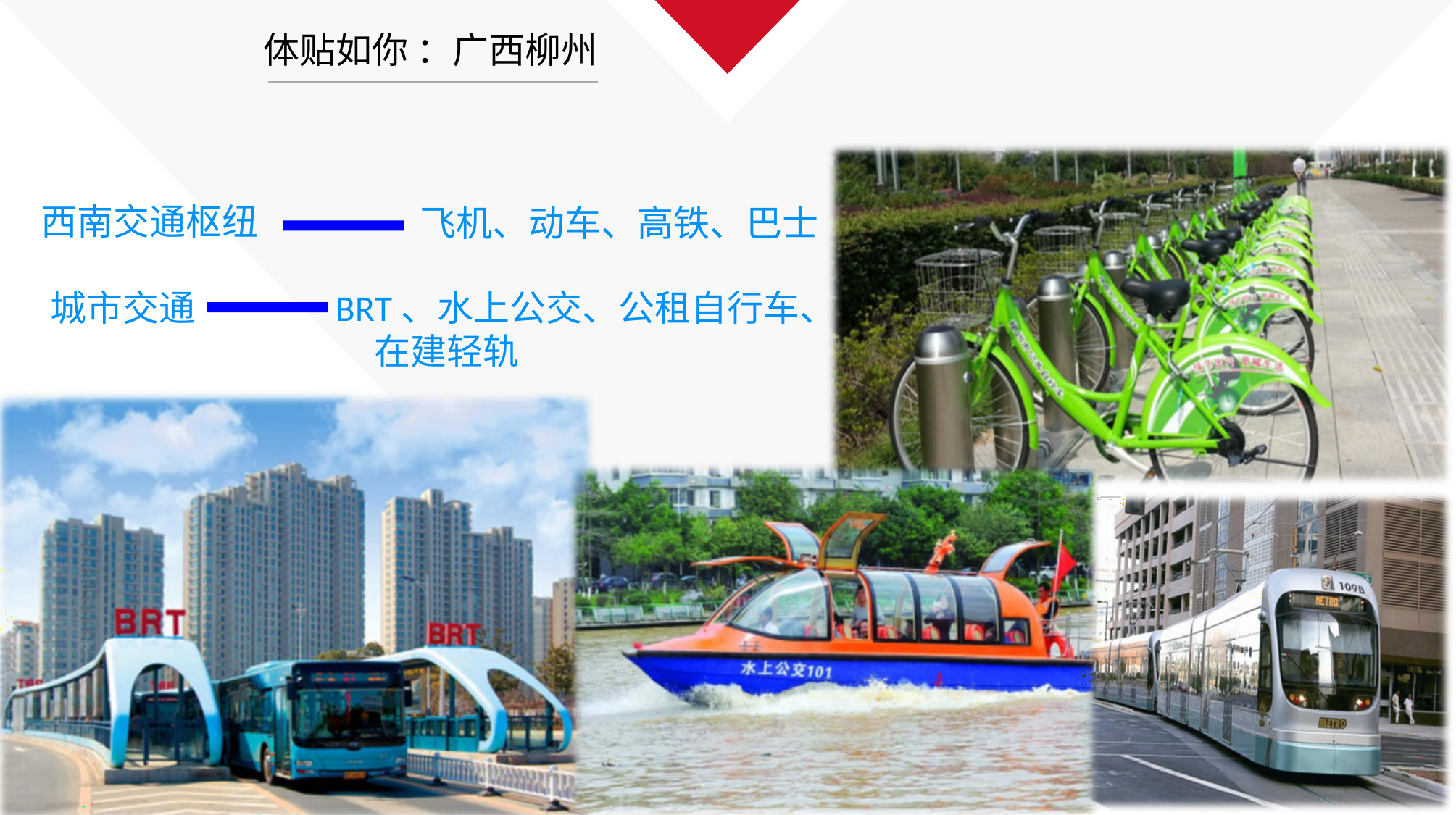

# 体贴如你 ：广西柳州

西南交通枢纽
飞机、动车、高铁、巴士

城市交通
BRT、水上公交、公租自行车、 在建轻轨